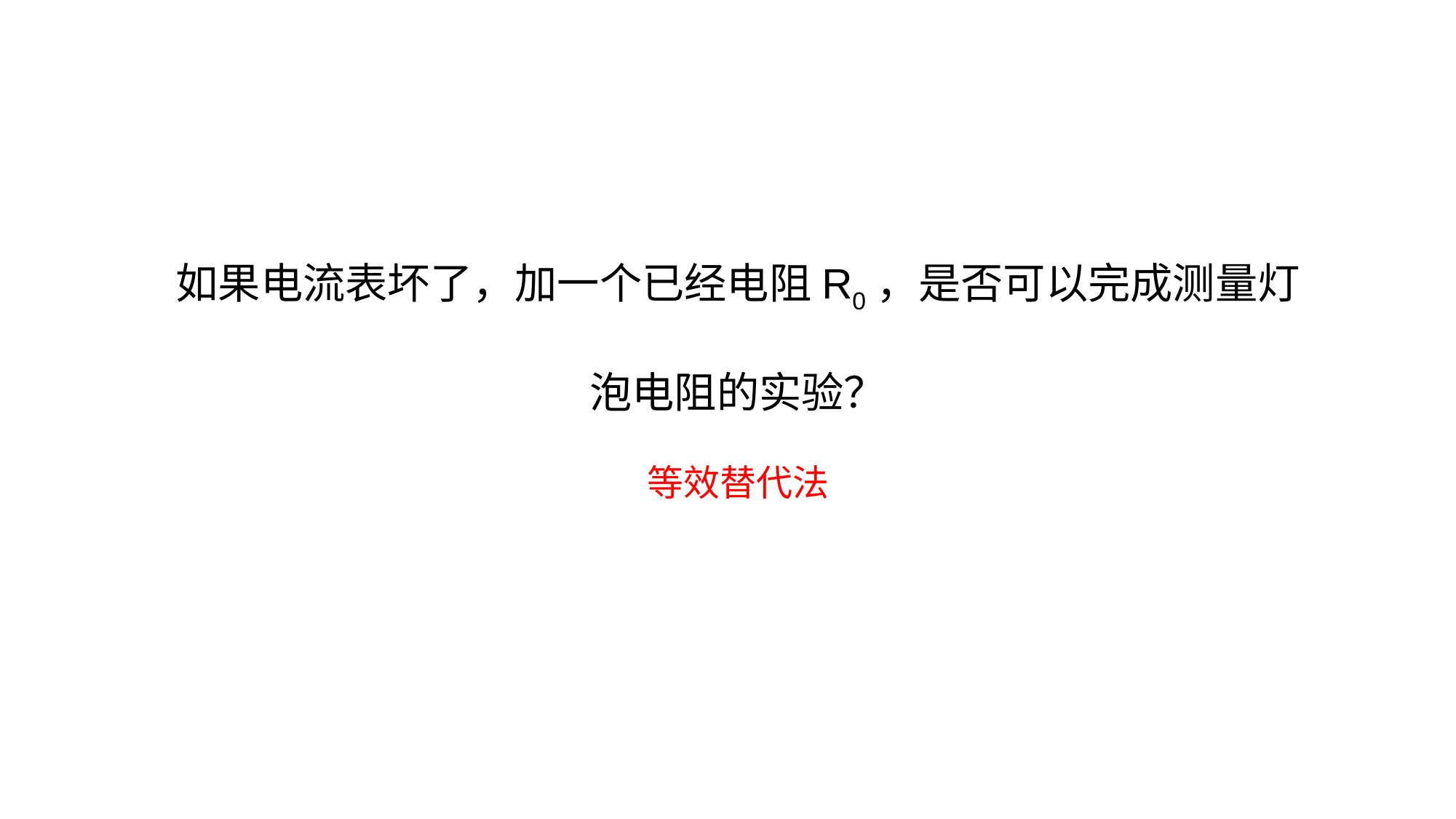

如果电流表坏了，加一个已经电阻R0，是否可以完成测量灯泡电阻的实验？
等效替代法